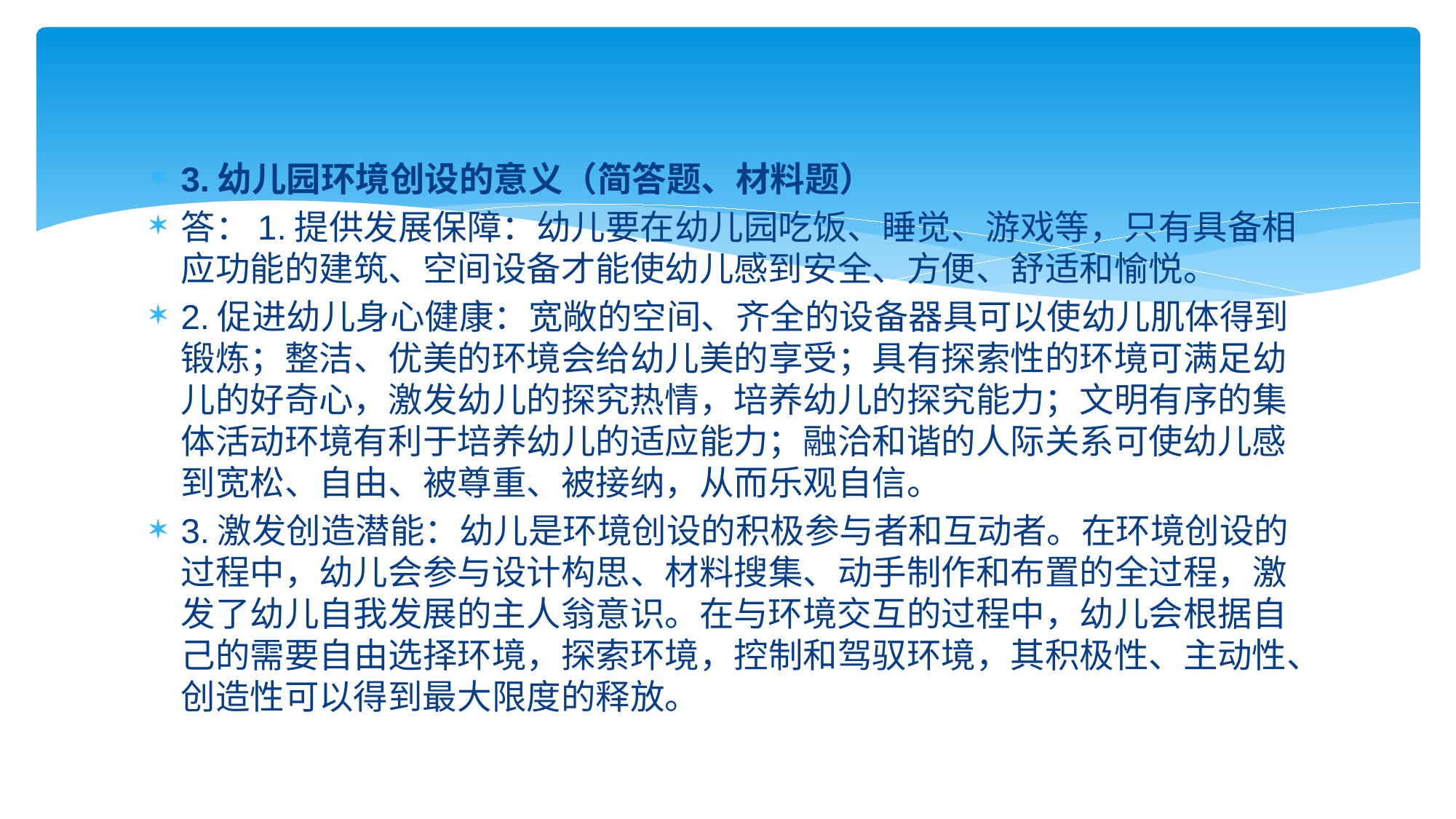

3.幼儿园环境创设的意义（简答题、材料题）
答：1.提供发展保障：幼儿要在幼儿园吃饭、睡觉、游戏等，只有具备相应功能的建筑、空间设备才能使幼儿感到安全、方便、舒适和愉悦。
2.促进幼儿身心健康：宽敞的空间、齐全的设备器具可以使幼儿肌体得到锻炼；整洁、优美的环境会给幼儿美的享受；具有探索性的环境可满足幼儿的好奇心，激发幼儿的探究热情，培养幼儿的探究能力；文明有序的集体活动环境有利于培养幼儿的适应能力；融洽和谐的人际关系可使幼儿感到宽松、自由、被尊重、被接纳，从而乐观自信。
3.激发创造潜能：幼儿是环境创设的积极参与者和互动者。在环境创设的过程中，幼儿会参与设计构思、材料搜集、动手制作和布置的全过程，激发了幼儿自我发展的主人翁意识。在与环境交互的过程中，幼儿会根据自己的需要自由选择环境，探索环境，控制和驾驭环境，其积极性、主动性、创造性可以得到最大限度的释放。